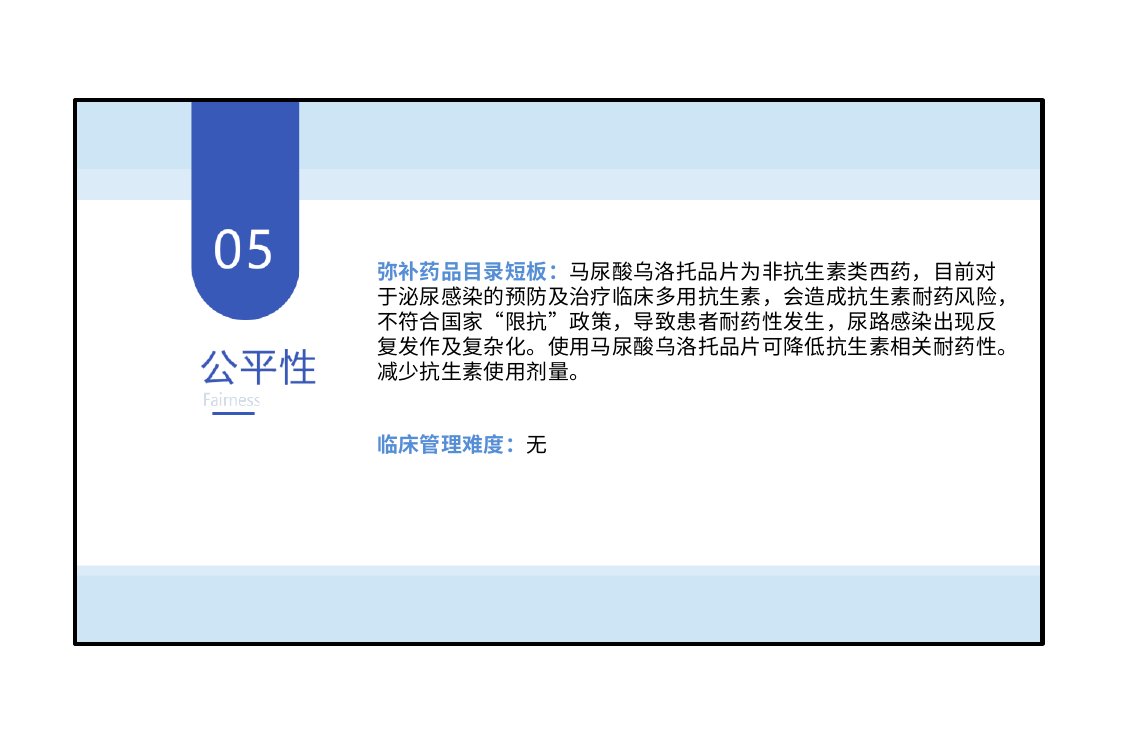

弥补药品目录短板：马尿酸乌洛托品片为非抗生素类西药，目前对于泌尿感染的预防及治疗临床多用抗生素，会造成抗生素耐药风险，不符合国家“限抗”政策，导致患者耐药性发生，尿路感染出现反复发作及复杂化。使用马尿酸乌洛托品片可降低抗生素相关耐药性。减少抗生素使用剂量。

临床管理难度：无